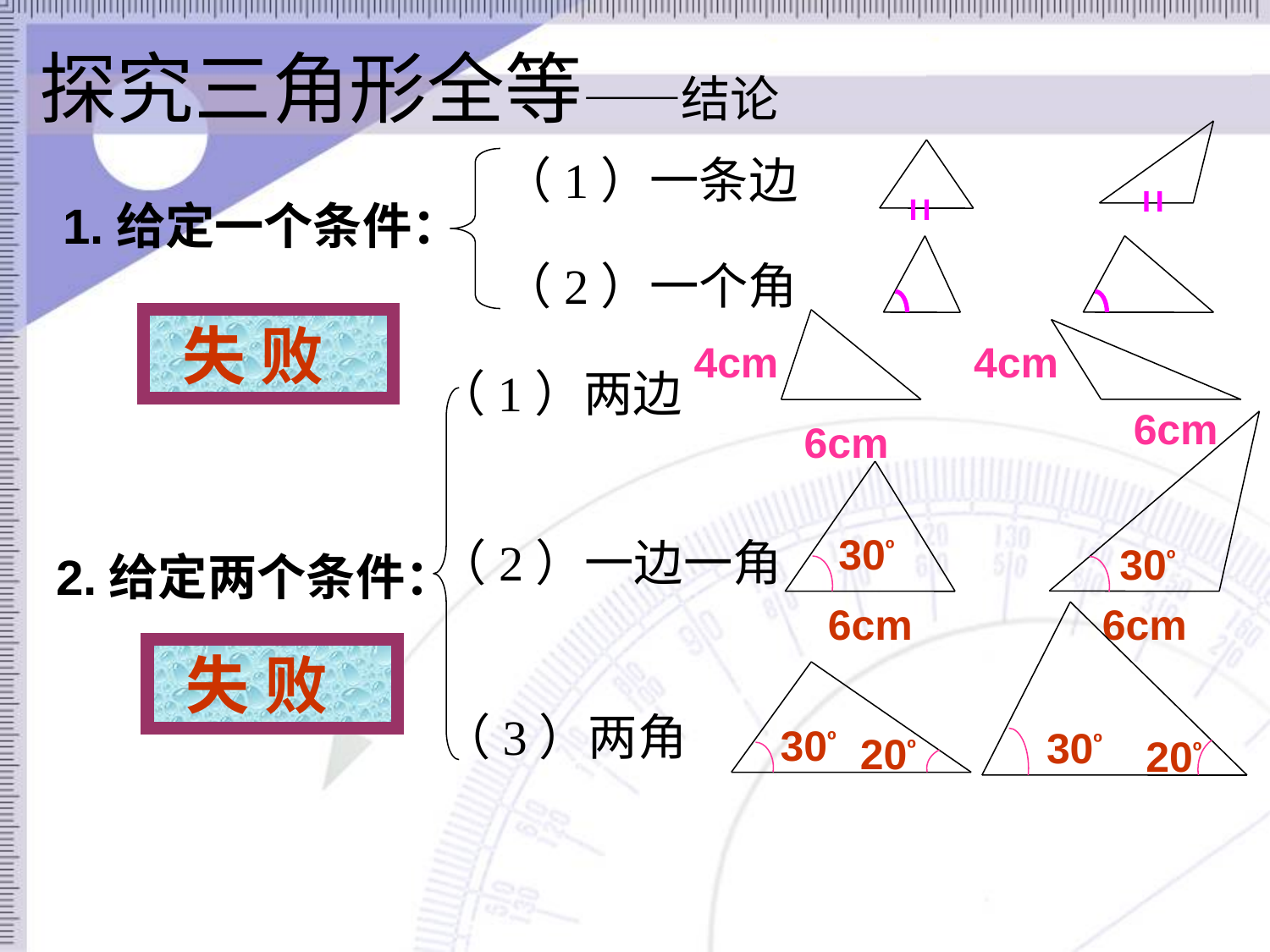

# 探究三角形全等——结论

（1）一条边

1.给定一个条件：

（2）一个角
 失 败

4cm

6cm

4cm
6cm

（1）两边

30º

6cm

30º

6cm
（2）一边一角
2.给定两个条件：

30º
20º

 失 败

30º
20º

（3）两角